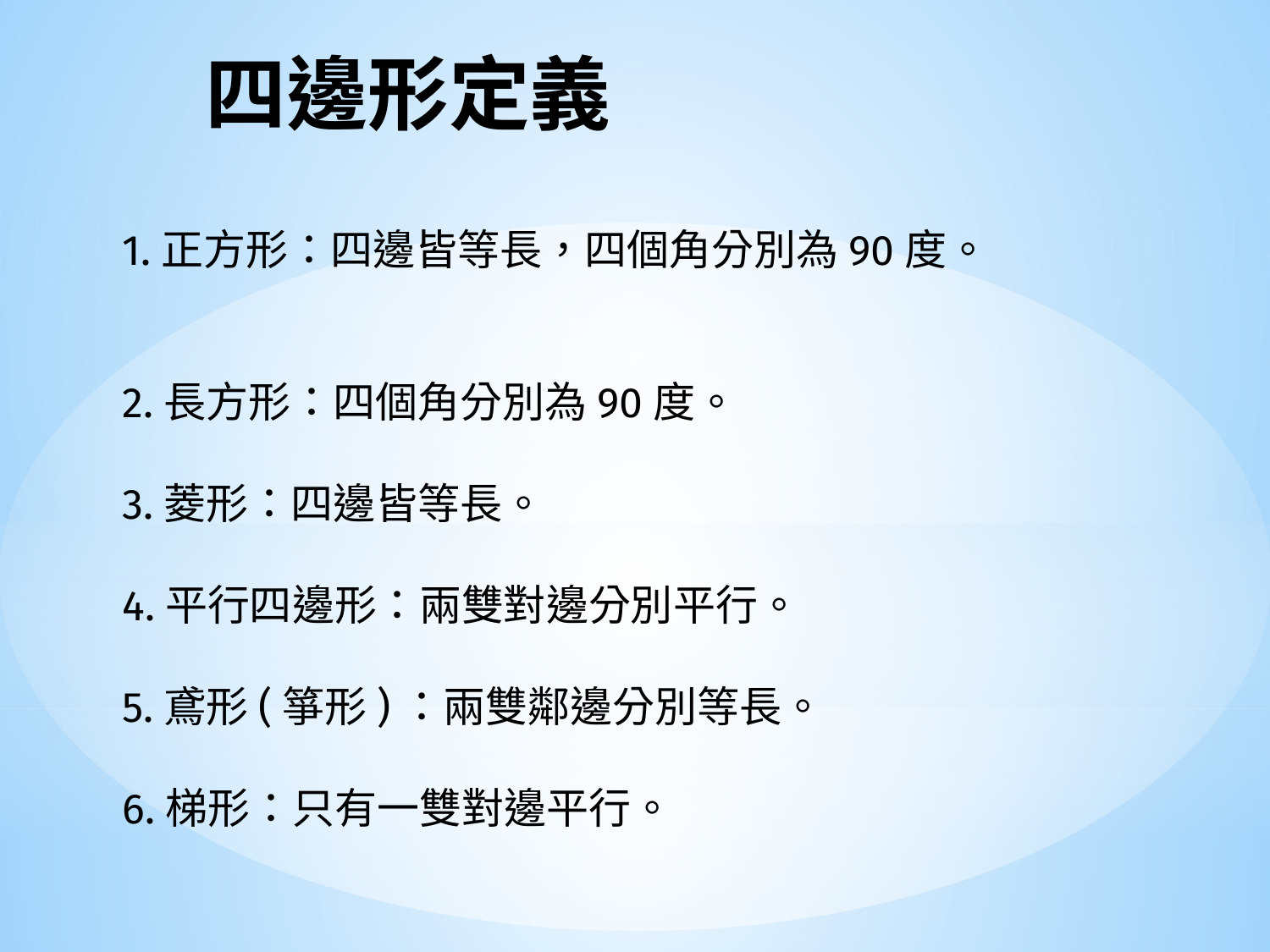

# 四邊形定義
1.正方形：四邊皆等長，四個角分別為90度。
2.長方形：四個角分別為90度。
3.菱形：四邊皆等長。
4.平行四邊形：兩雙對邊分別平行。
5.鳶形(箏形)：兩雙鄰邊分別等長。
6.梯形：只有一雙對邊平行。